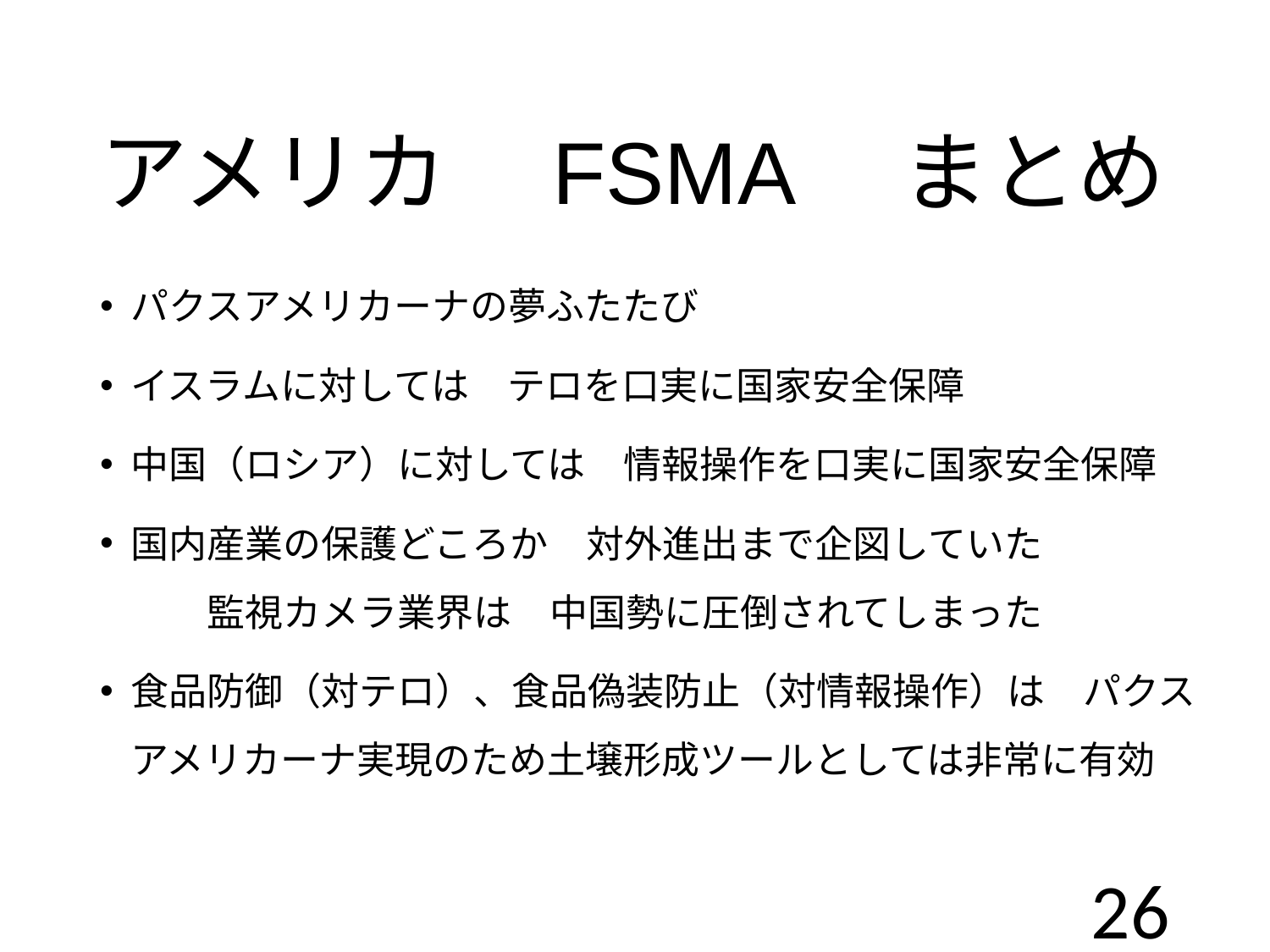

# アメリカ　FSMA　まとめ
パクスアメリカーナの夢ふたたび
イスラムに対しては　テロを口実に国家安全保障
中国（ロシア）に対しては　情報操作を口実に国家安全保障
国内産業の保護どころか　対外進出まで企図していた　　　　　　監視カメラ業界は　中国勢に圧倒されてしまった
食品防御（対テロ）、食品偽装防止（対情報操作）は　パクスアメリカーナ実現のため土壌形成ツールとしては非常に有効

26